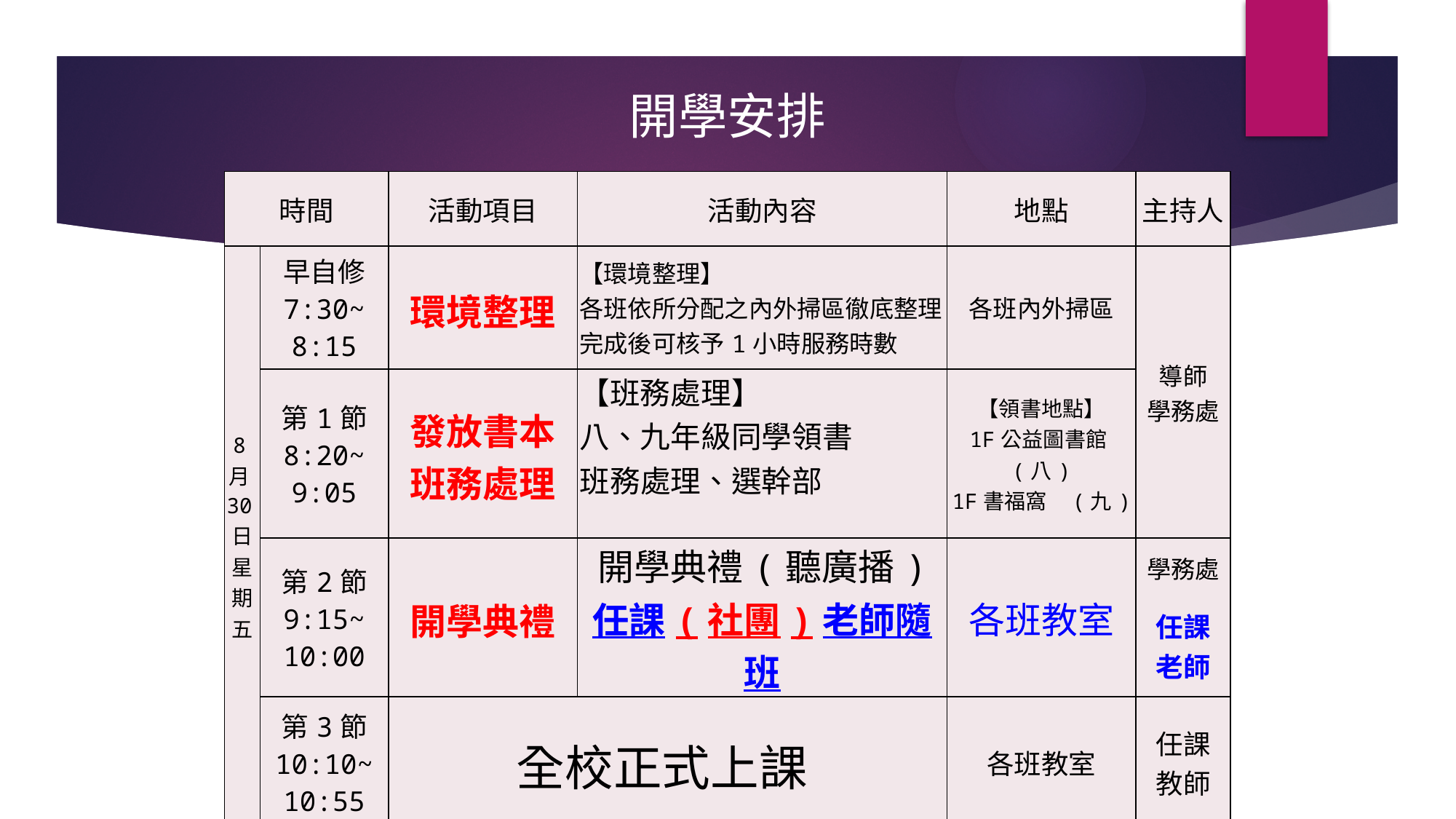

# 開學安排
| 時間 |  | 活動項目 | 活動內容 | 地點 | 主持人 |
| --- | --- | --- | --- | --- | --- |
| 8月30日 星期五 | 早自修 7:30~ 8:15 | 環境整理 | 【環境整理】 各班依所分配之內外掃區徹底整理 完成後可核予1小時服務時數 | 各班內外掃區 | 導師 學務處 |
|  | 第1節 8:20~ 9:05 | 發放書本 班務處理 | 【班務處理】 八、九年級同學領書 班務處理、選幹部 | 【領書地點】 1F公益圖書館(八) 1F書福窩 (九) |  |
|  | 第2節 9:15~ 10:00 | 開學典禮 | 開學典禮(聽廣播) 任課(社團)老師隨班 | 各班教室 | 學務處 任課 老師 |
|  | 第3節 10:10~ 10:55 | 全校正式上課 |  | 各班教室 | 任課 教師 |